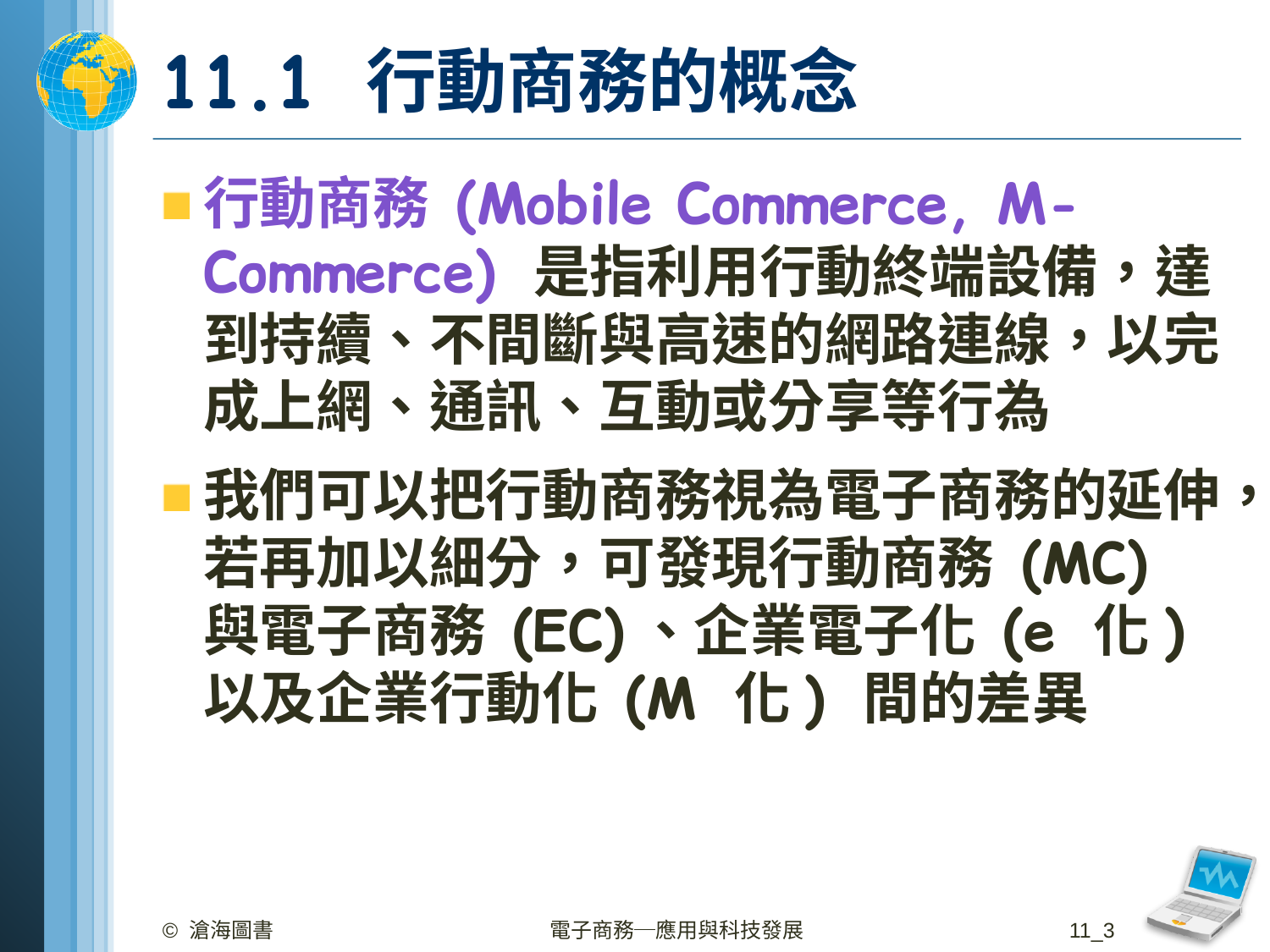

# 11.1 行動商務的概念
行動商務 (Mobile Commerce, M-Commerce) 是指利用行動終端設備，達到持續、不間斷與高速的網路連線，以完成上網、通訊、互動或分享等行為
我們可以把行動商務視為電子商務的延伸，若再加以細分，可發現行動商務 (MC) 與電子商務 (EC)、企業電子化 (e 化) 以及企業行動化 (M 化) 間的差異
© 滄海圖書
電子商務─應用與科技發展
11_3